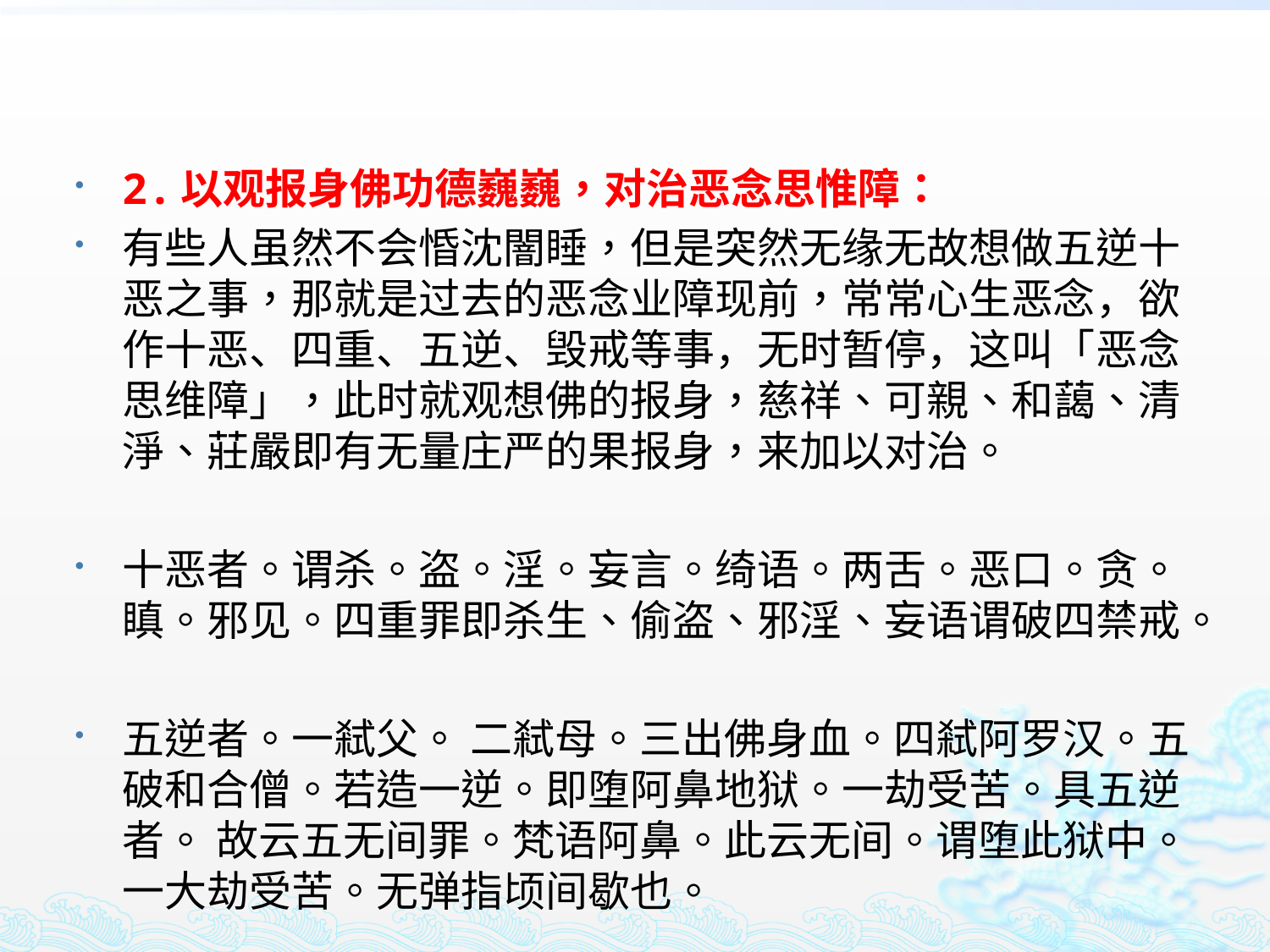

2.以观报身佛功德巍巍，对治恶念思惟障：
有些人虽然不会惛沈闇睡，但是突然无缘无故想做五逆十恶之事，那就是过去的恶念业障现前，常常心生恶念，欲作十恶、四重、五逆、毁戒等事，无时暂停，这叫「恶念思维障」，此时就观想佛的报身，慈祥、可親、和藹、清淨、莊嚴即有无量庄严的果报身，来加以对治。

十恶者。谓杀。盗。淫。妄言。绮语。两舌。恶口。贪。瞋。邪见。四重罪即杀生、偷盗、邪淫、妄语谓破四禁戒。

五逆者。一弒父。 二弒母。三出佛身血。四弒阿罗汉。五破和合僧。若造一逆。即堕阿鼻地狱。一劫受苦。具五逆者。 故云五无间罪。梵语阿鼻。此云无间。谓堕此狱中。 一大劫受苦。无弹指顷间歇也。